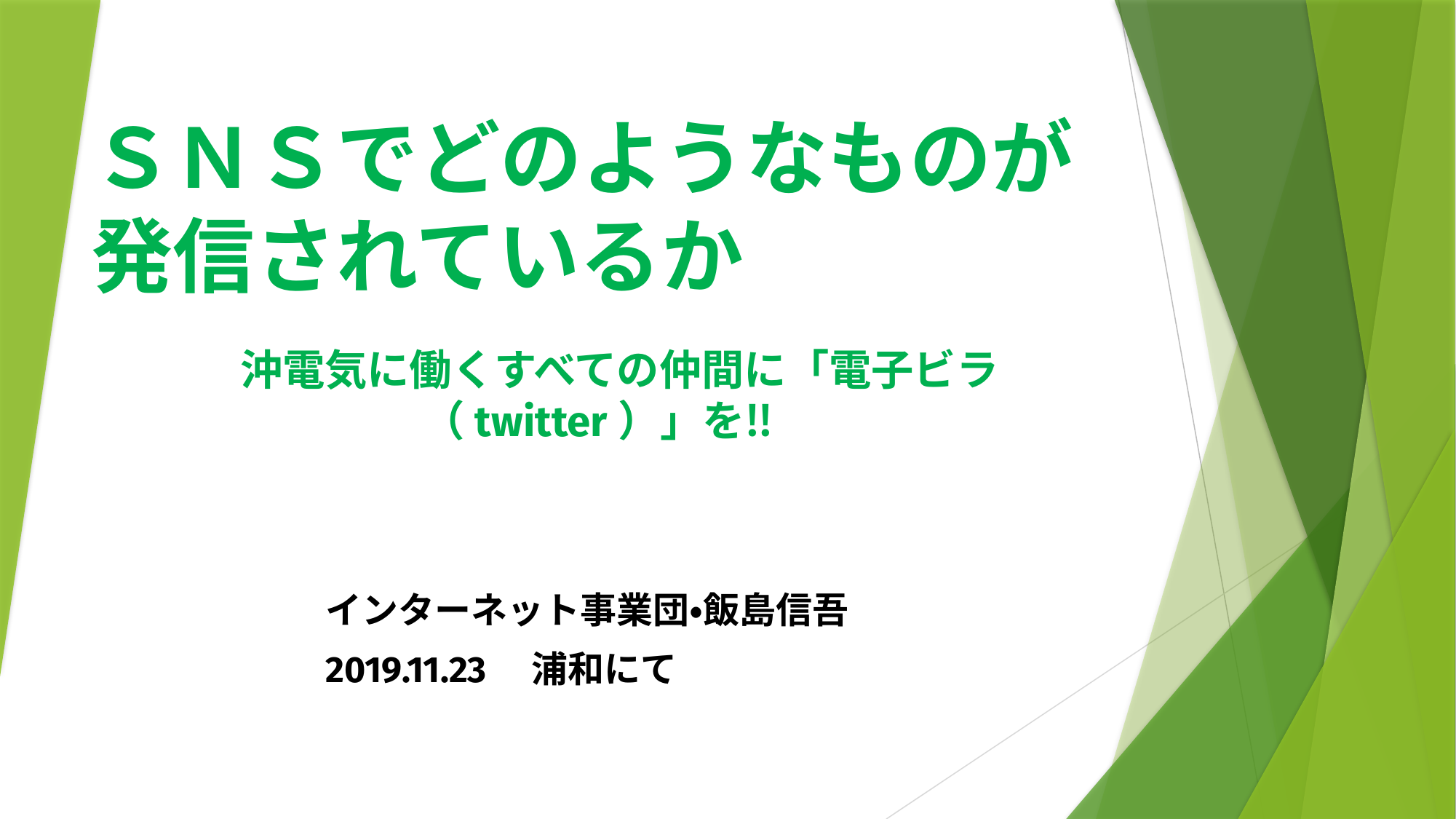

# ＳＮＳでどのようなものが発信されているか
沖電気に働くすべての仲間に「電子ビラ（twitter）」を‼
インターネット事業団・飯島信吾
2019.11.23　浦和にて